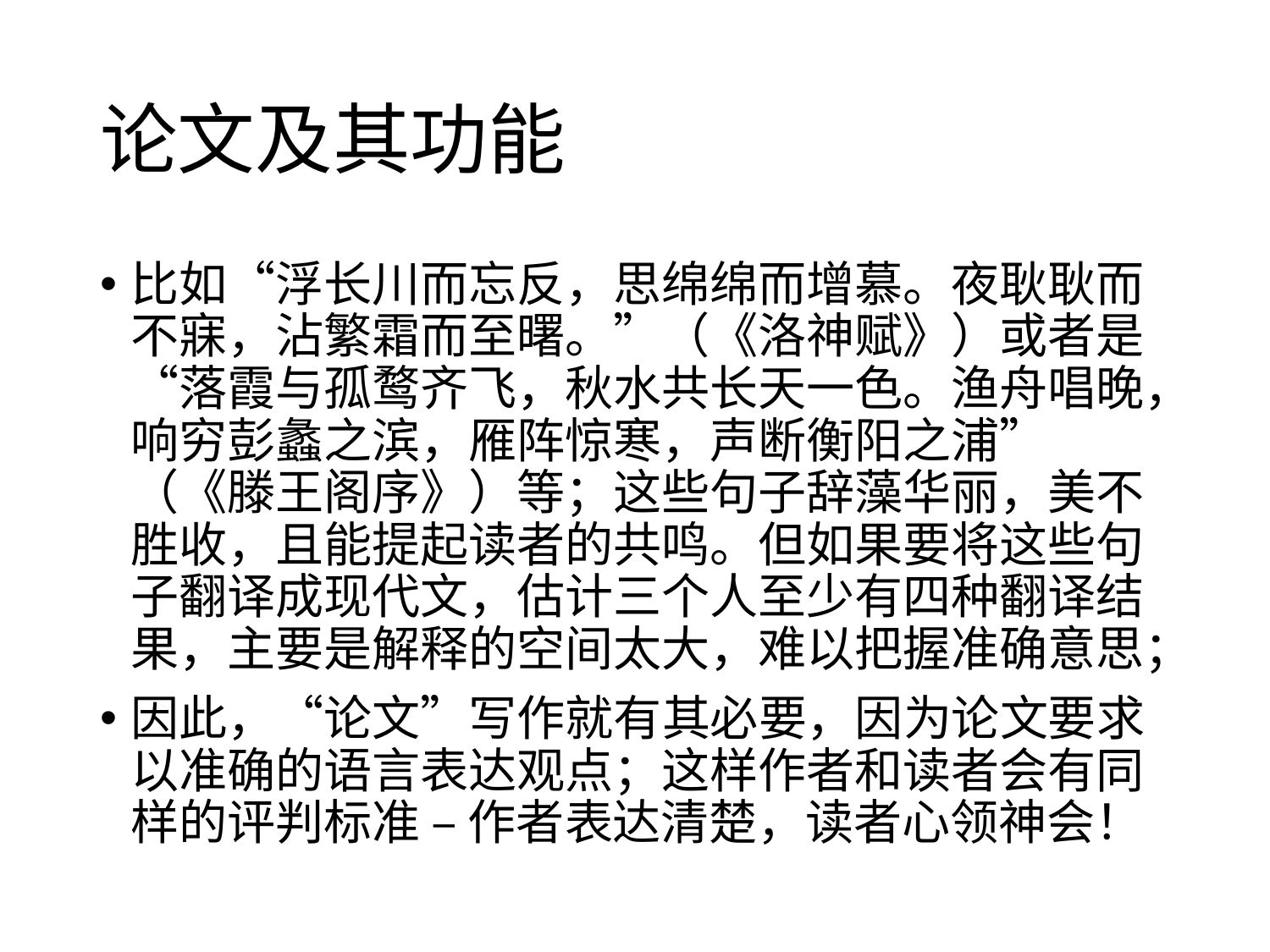

# 论文及其功能
比如“浮长川而忘反，思绵绵而增慕。夜耿耿而不寐，沾繁霜而至曙。”（《洛神赋》）或者是“落霞与孤鹜齐飞，秋水共长天一色。渔舟唱晚，响穷彭蠡之滨，雁阵惊寒，声断衡阳之浦”（《滕王阁序》）等；这些句子辞藻华丽，美不胜收，且能提起读者的共鸣。但如果要将这些句子翻译成现代文，估计三个人至少有四种翻译结果，主要是解释的空间太大，难以把握准确意思；
因此，“论文”写作就有其必要，因为论文要求以准确的语言表达观点；这样作者和读者会有同样的评判标准 – 作者表达清楚，读者心领神会！